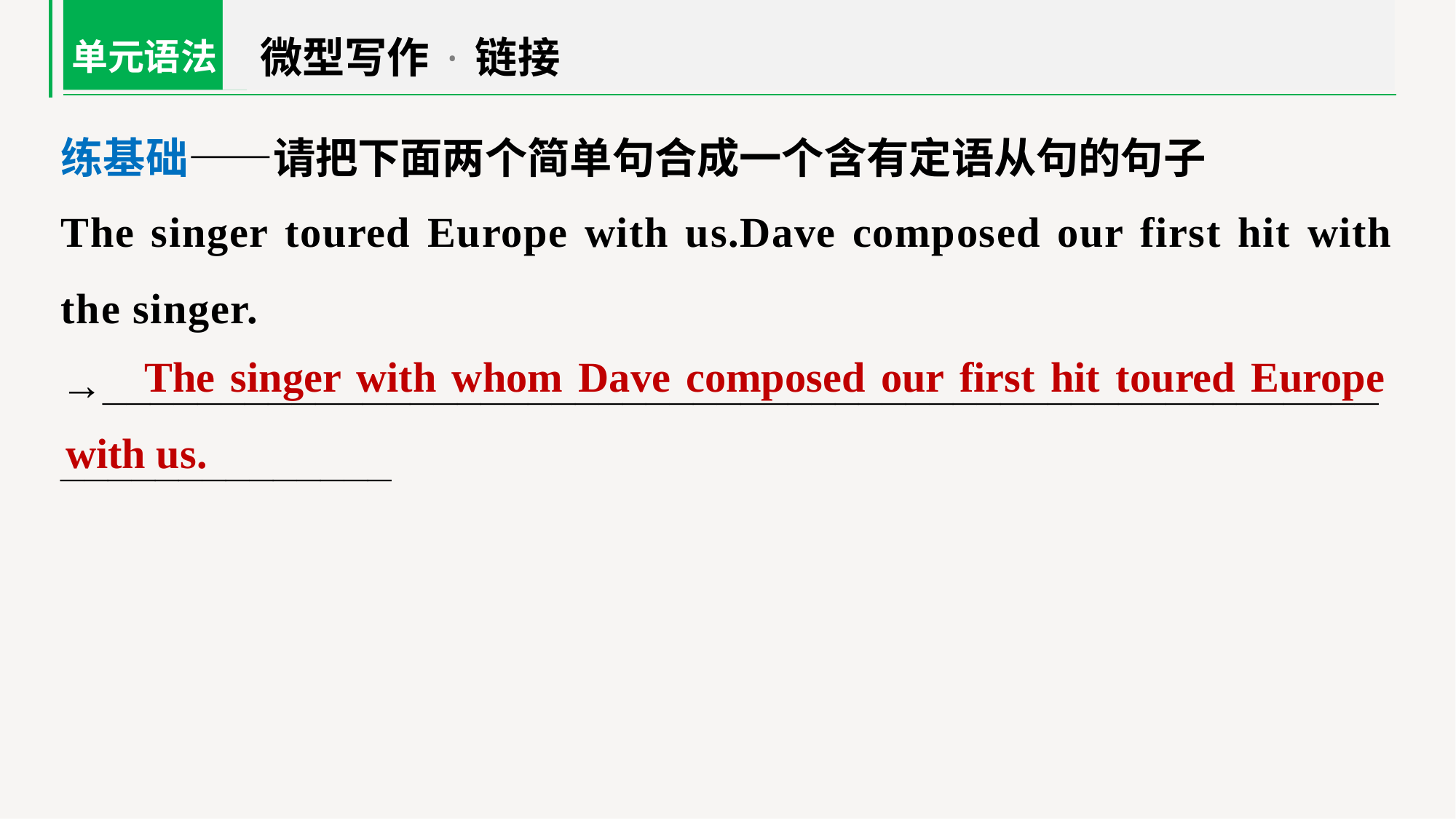

微型写作·链接
单元语法
练基础——请把下面两个简单句合成一个含有定语从句的句子
The singer toured Europe with us.Dave composed our first hit with the singer.
→____________________________________________________________________
     The singer with whom Dave composed our first hit toured Europe with us.